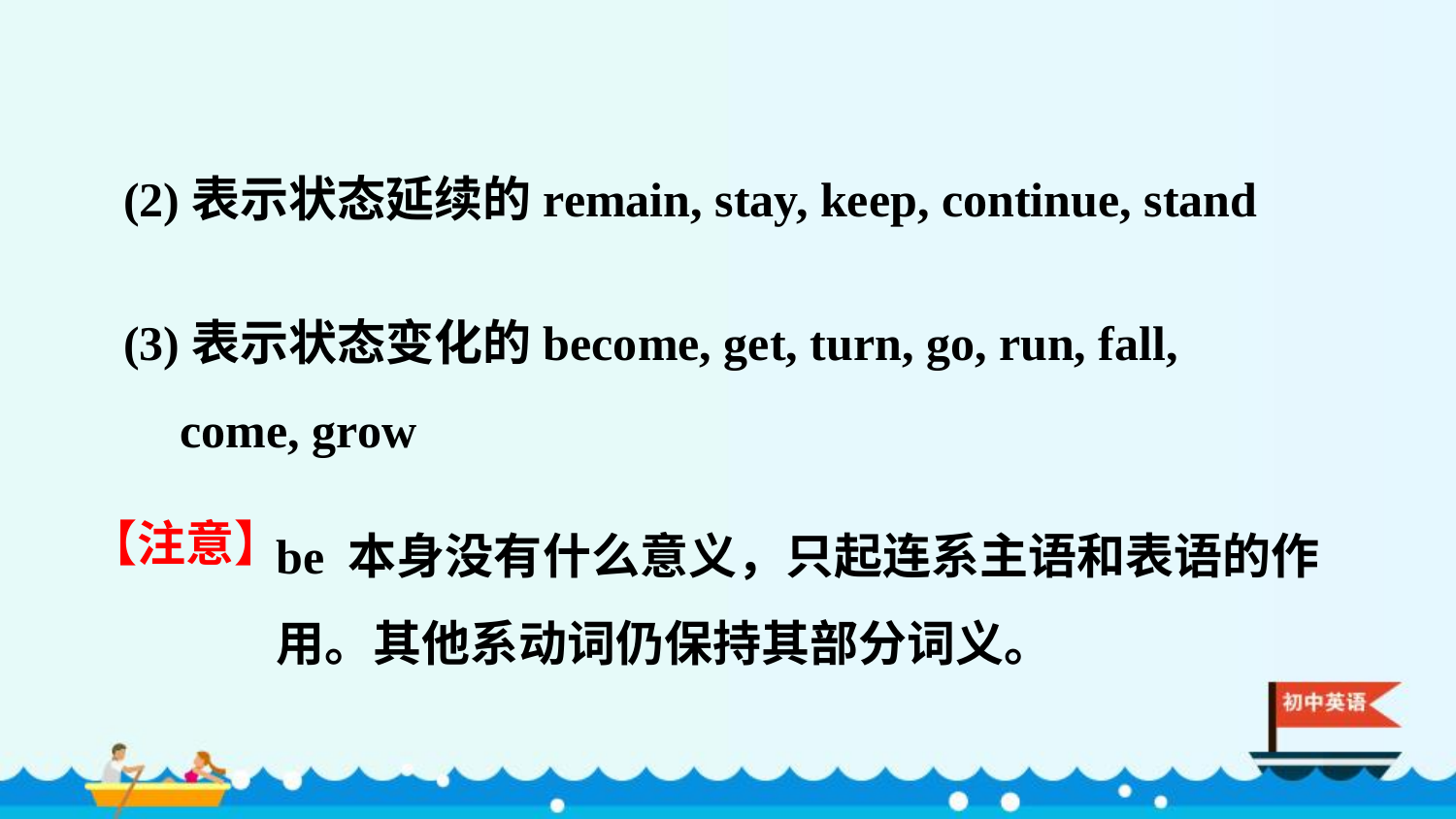

(2)表示状态延续的remain, stay, keep, continue, stand
(3)表示状态变化的become, get, turn, go, run, fall, come, grow
be 本身没有什么意义，只起连系主语和表语的作用。其他系动词仍保持其部分词义。
【注意】